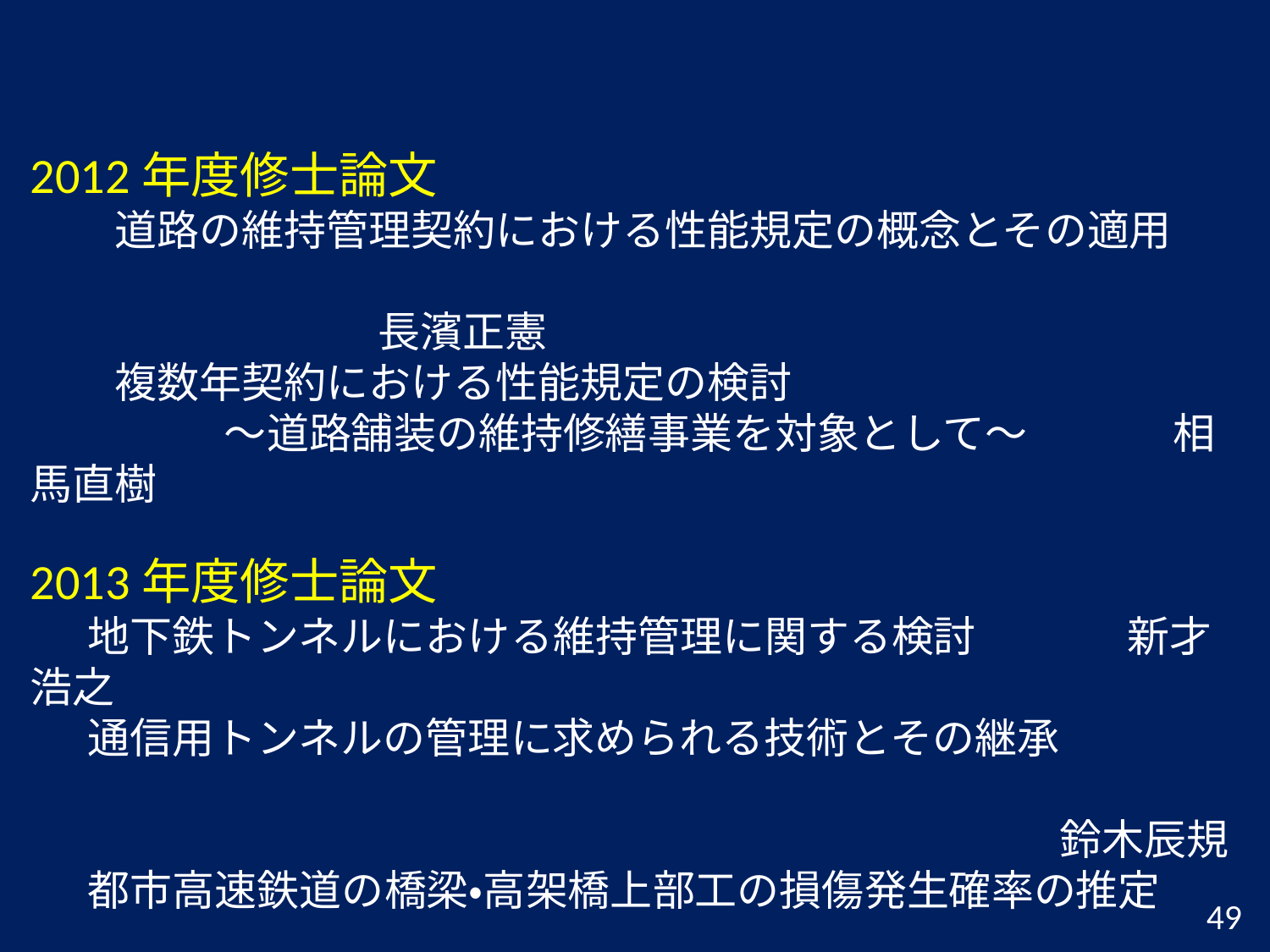

2012年度修士論文
　　道路の維持管理契約における性能規定の概念とその適用
　　　　　　　　　　　　　　　　　　　　　　　　　　　　　　　　　　　 　長濱正憲
　　複数年契約における性能規定の検討
      　　　～道路舗装の維持修繕事業を対象として～　　  　相馬直樹

2013年度修士論文
     地下鉄トンネルにおける維持管理に関する検討       　　新才浩之
     通信用トンネルの管理に求められる技術とその継承
                                                                                                           鈴木辰規
     都市高速鉄道の橋梁・高架橋上部工の損傷発生確率の推定
                                                                                                           副島直史
    道路維持管理事業における包括的メンテナンス契約の検討
　　　　　　　　　　　　　　　　　　　　　　　　　　　　　　　　　　　　　松本一城
49